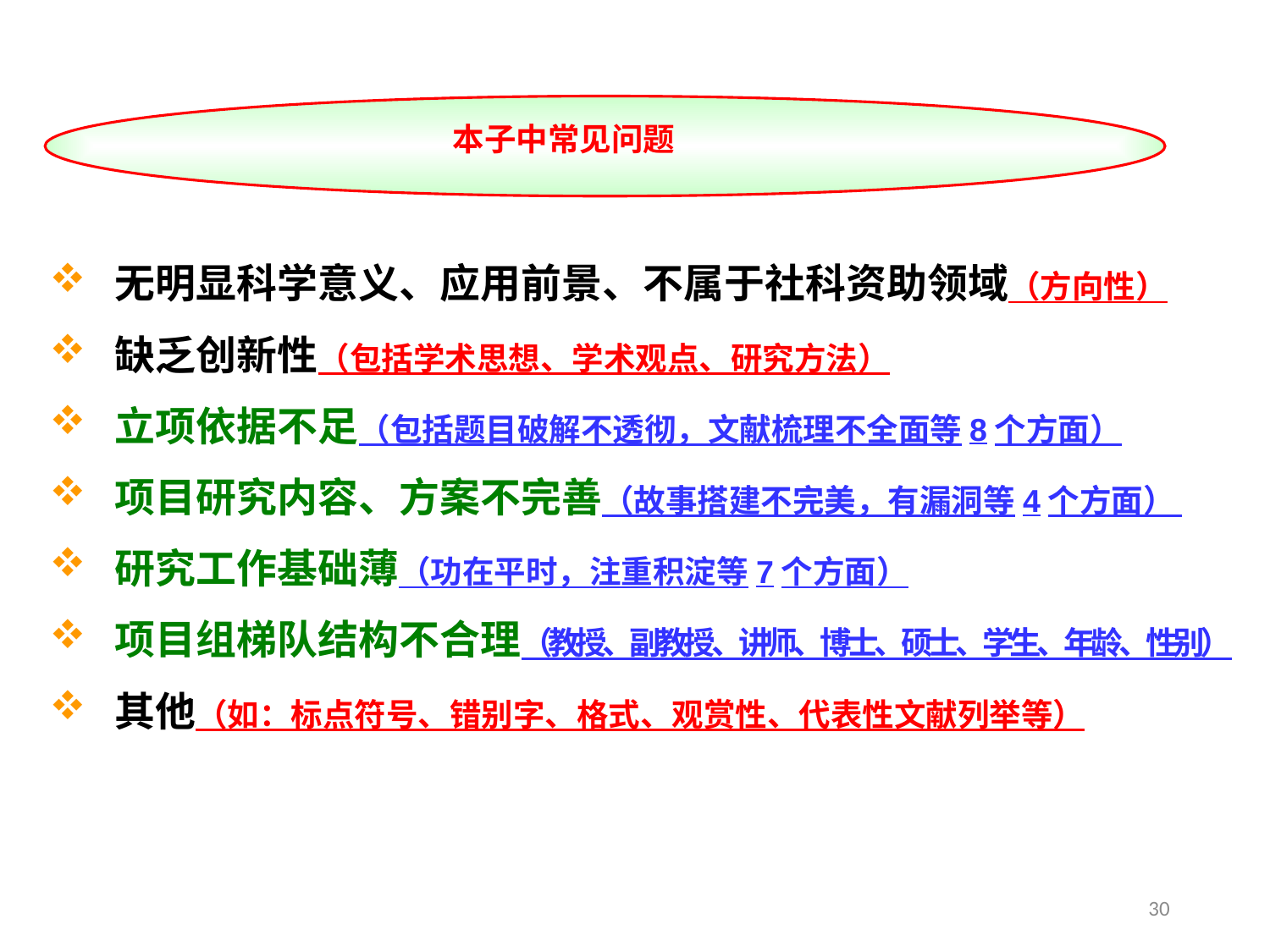

本子中常见问题
无明显科学意义、应用前景、不属于社科资助领域（方向性）
缺乏创新性（包括学术思想、学术观点、研究方法）
立项依据不足（包括题目破解不透彻，文献梳理不全面等8个方面）
项目研究内容、方案不完善（故事搭建不完美，有漏洞等4个方面）
研究工作基础薄（功在平时，注重积淀等7个方面）
项目组梯队结构不合理（教授、副教授、讲师、博士、硕士、学生、年龄、性别）
其他（如：标点符号、错别字、格式、观赏性、代表性文献列举等）
30